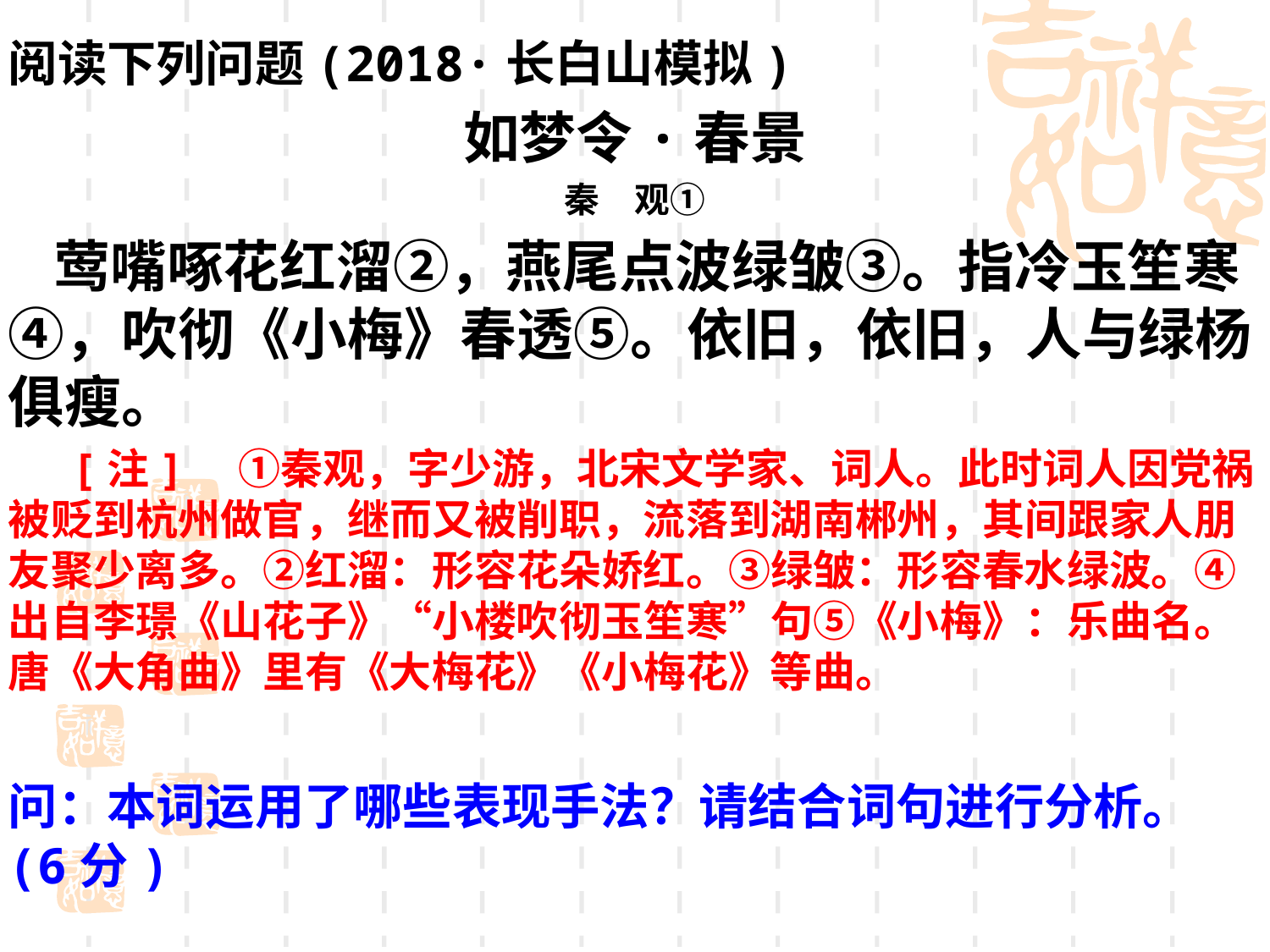

阅读下列问题(2018·长白山模拟)
如梦令·春景
秦　观①
   莺嘴啄花红溜②，燕尾点波绿皱③。指冷玉笙寒④，吹彻《小梅》春透⑤。依旧，依旧，人与绿杨俱瘦。
   [注]　①秦观，字少游，北宋文学家、词人。此时词人因党祸被贬到杭州做官，继而又被削职，流落到湖南郴州，其间跟家人朋友聚少离多。②红溜：形容花朵娇红。③绿皱：形容春水绿波。④出自李璟《山花子》“小楼吹彻玉笙寒”句⑤《小梅》：乐曲名。唐《大角曲》里有《大梅花》《小梅花》等曲。

问：本词运用了哪些表现手法？请结合词句进行分析。(6分)